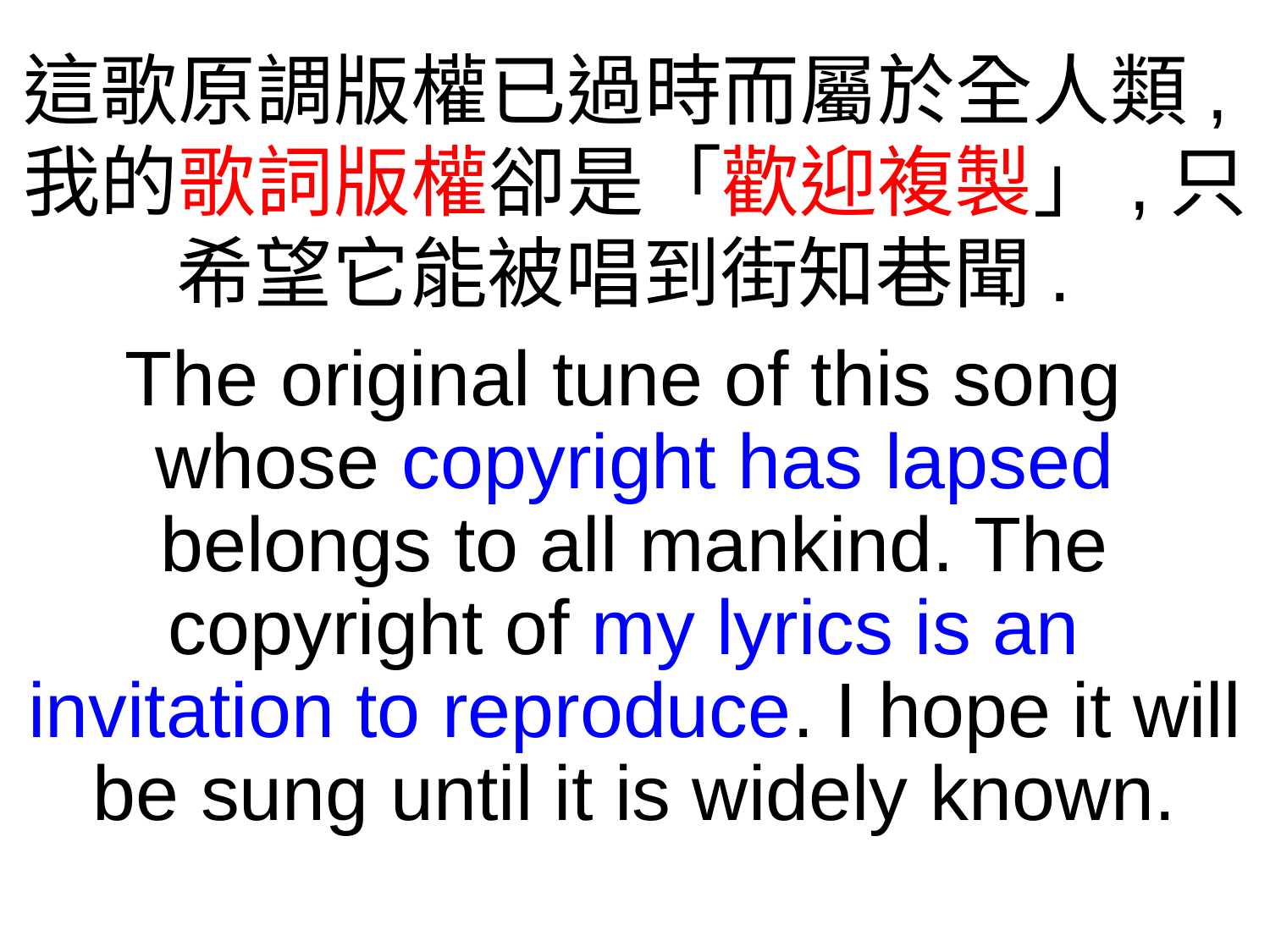

這歌原調版權已過時而屬於全人類,我的歌詞版權卻是「歡迎複製」,只希望它能被唱到街知巷聞.
The original tune of this song
whose copyright has lapsed belongs to all mankind. The copyright of my lyrics is an
invitation to reproduce. I hope it will be sung until it is widely known.